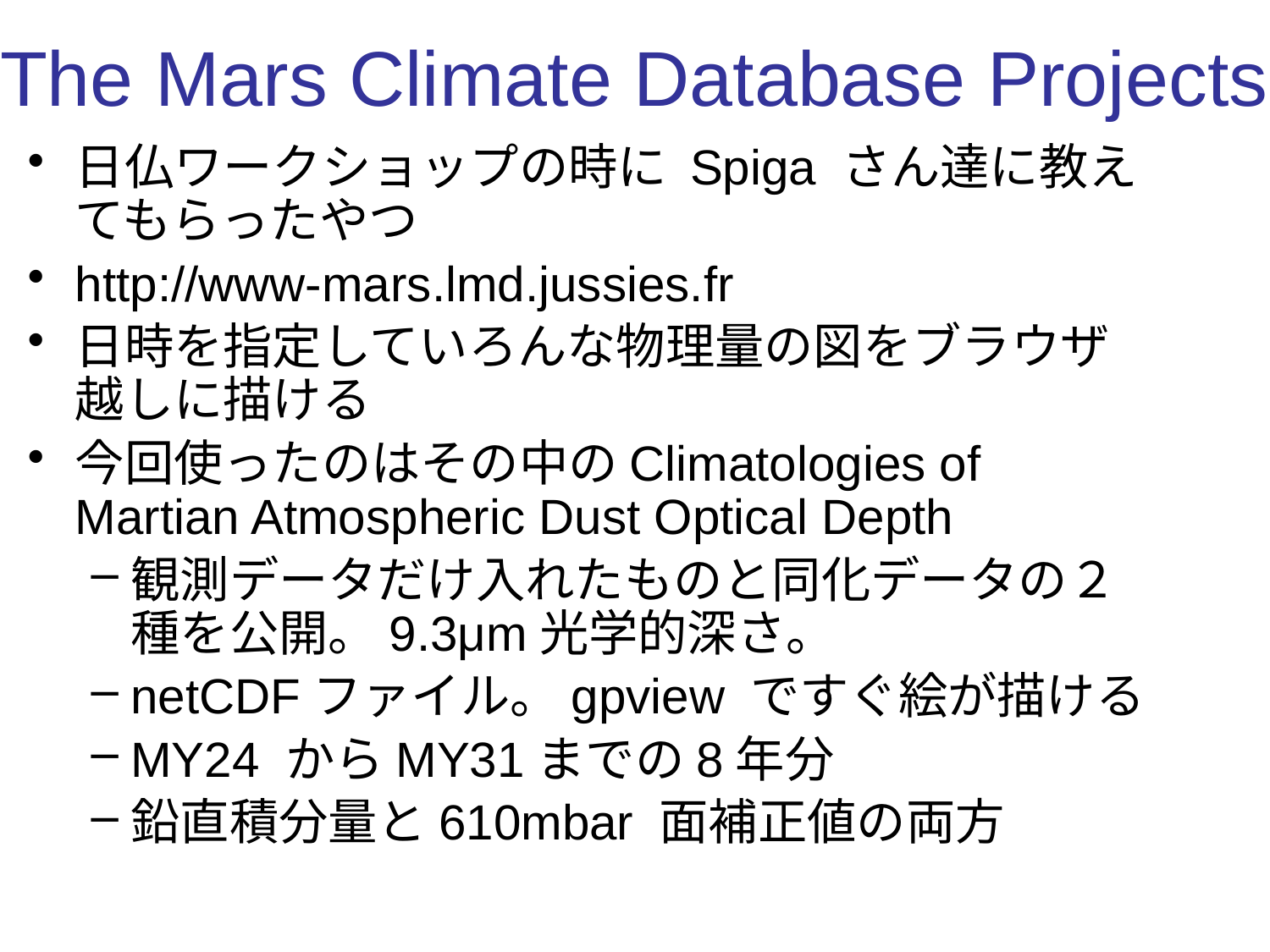

# The Mars Climate Database Projects
日仏ワークショップの時に Spiga さん達に教えてもらったやつ
http://www-mars.lmd.jussies.fr
日時を指定していろんな物理量の図をブラウザ越しに描ける
今回使ったのはその中のClimatologies of Martian Atmospheric Dust Optical Depth
観測データだけ入れたものと同化データの２種を公開。9.3μm光学的深さ。
netCDFファイル。gpview ですぐ絵が描ける
MY24 からMY31までの8年分
鉛直積分量と610mbar 面補正値の両方